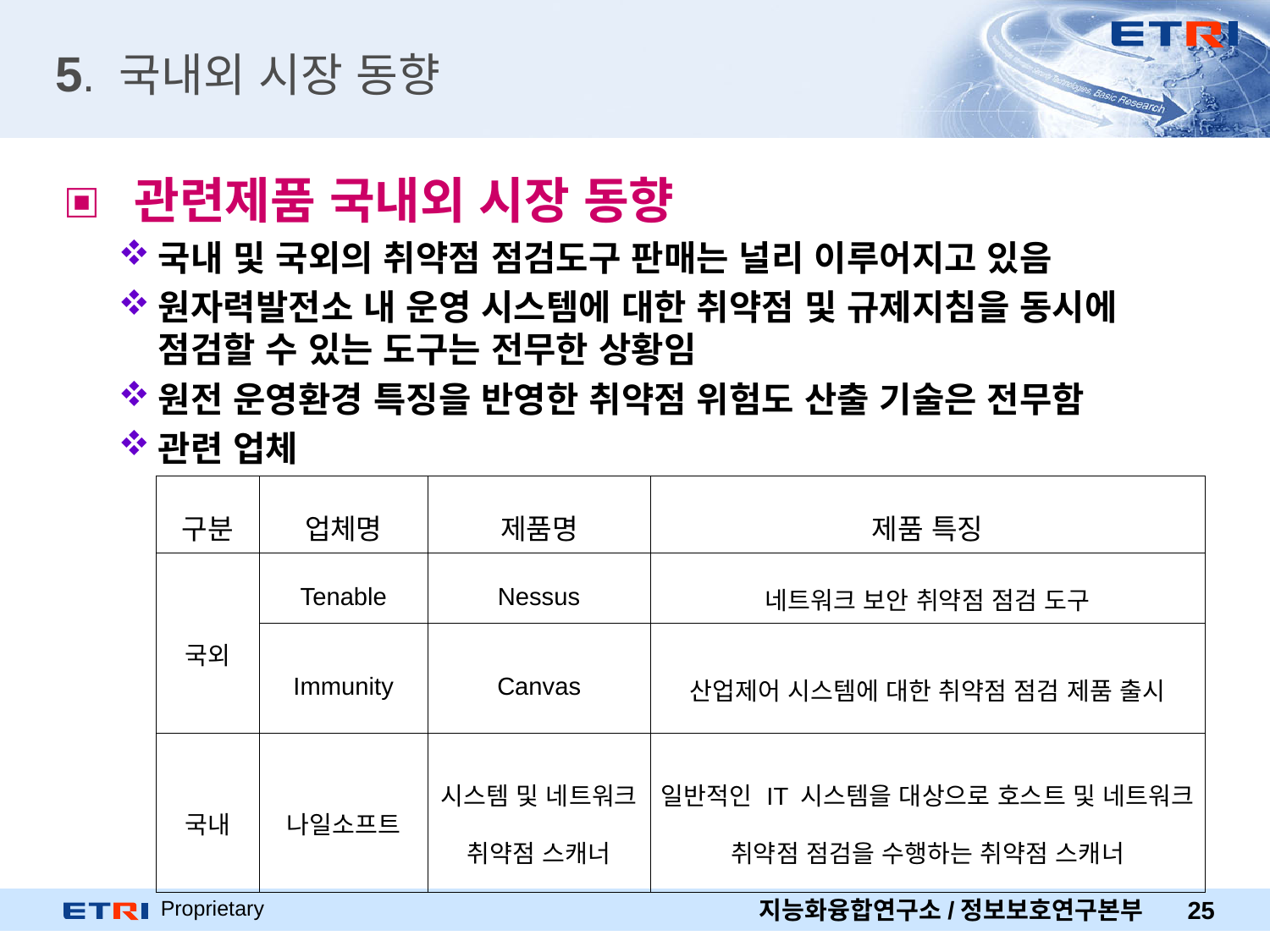

# 5. 국내외 시장 동향
 관련제품 국내외 시장 동향
국내 및 국외의 취약점 점검도구 판매는 널리 이루어지고 있음
원자력발전소 내 운영 시스템에 대한 취약점 및 규제지침을 동시에 점검할 수 있는 도구는 전무한 상황임
원전 운영환경 특징을 반영한 취약점 위험도 산출 기술은 전무함
관련 업체

| 구분 | 업체명 | 제품명 | 제품 특징 |
| --- | --- | --- | --- |
| 국외 | Tenable | Nessus | 네트워크 보안 취약점 점검 도구 |
|  | Immunity | Canvas | 산업제어 시스템에 대한 취약점 점검 제품 출시 |
| 국내 | 나일소프트 | 시스템 및 네트워크 취약점 스캐너 | 일반적인 IT 시스템을 대상으로 호스트 및 네트워크 취약점 점검을 수행하는 취약점 스캐너 |
지능화융합연구소/정보보호연구본부
25